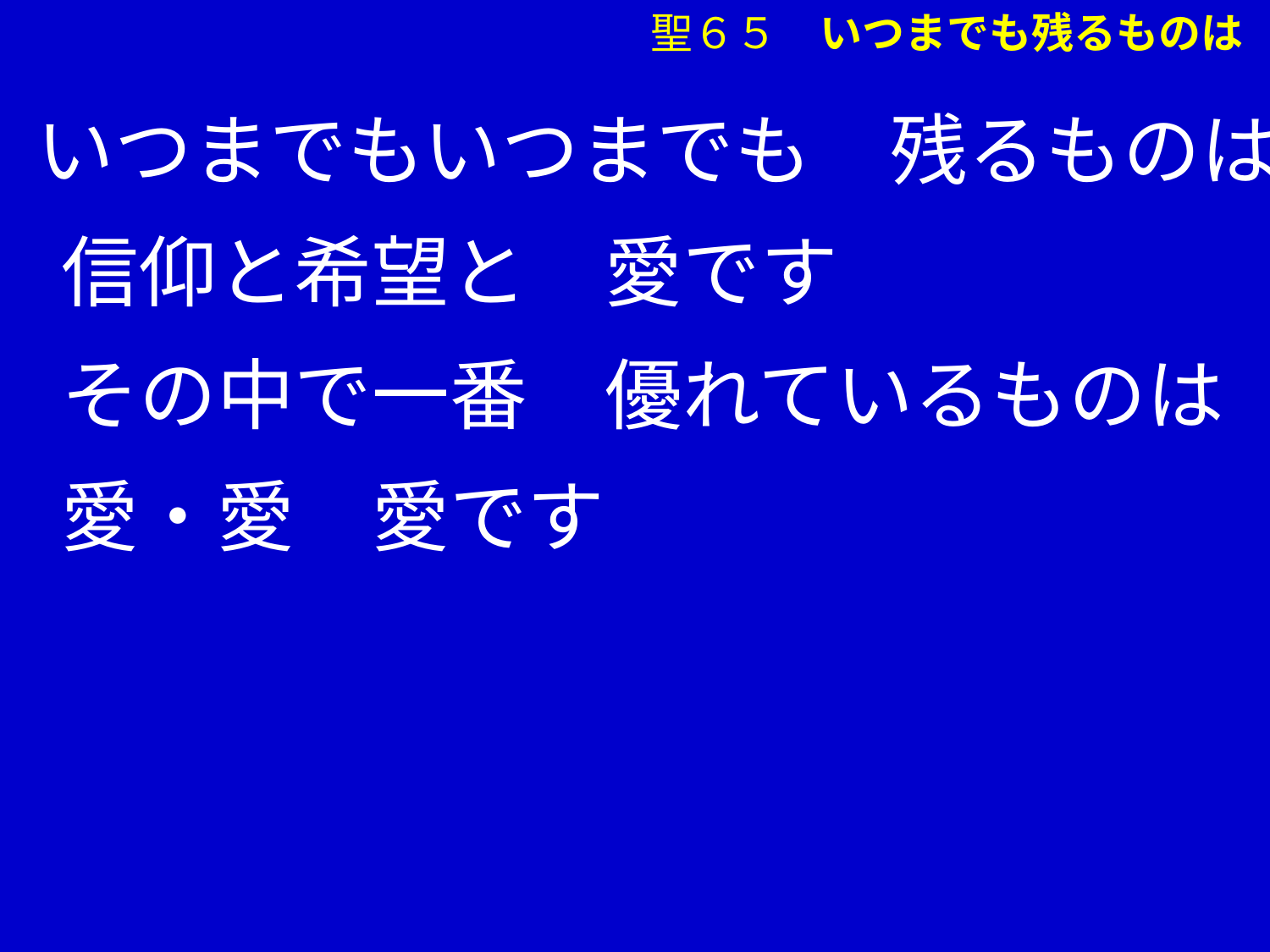

いつまでもいつまでも　残るものは
　信仰と希望と　愛です
　その中で一番　優れているものは
　愛・愛　愛です
聖６５　いつまでも残るものは